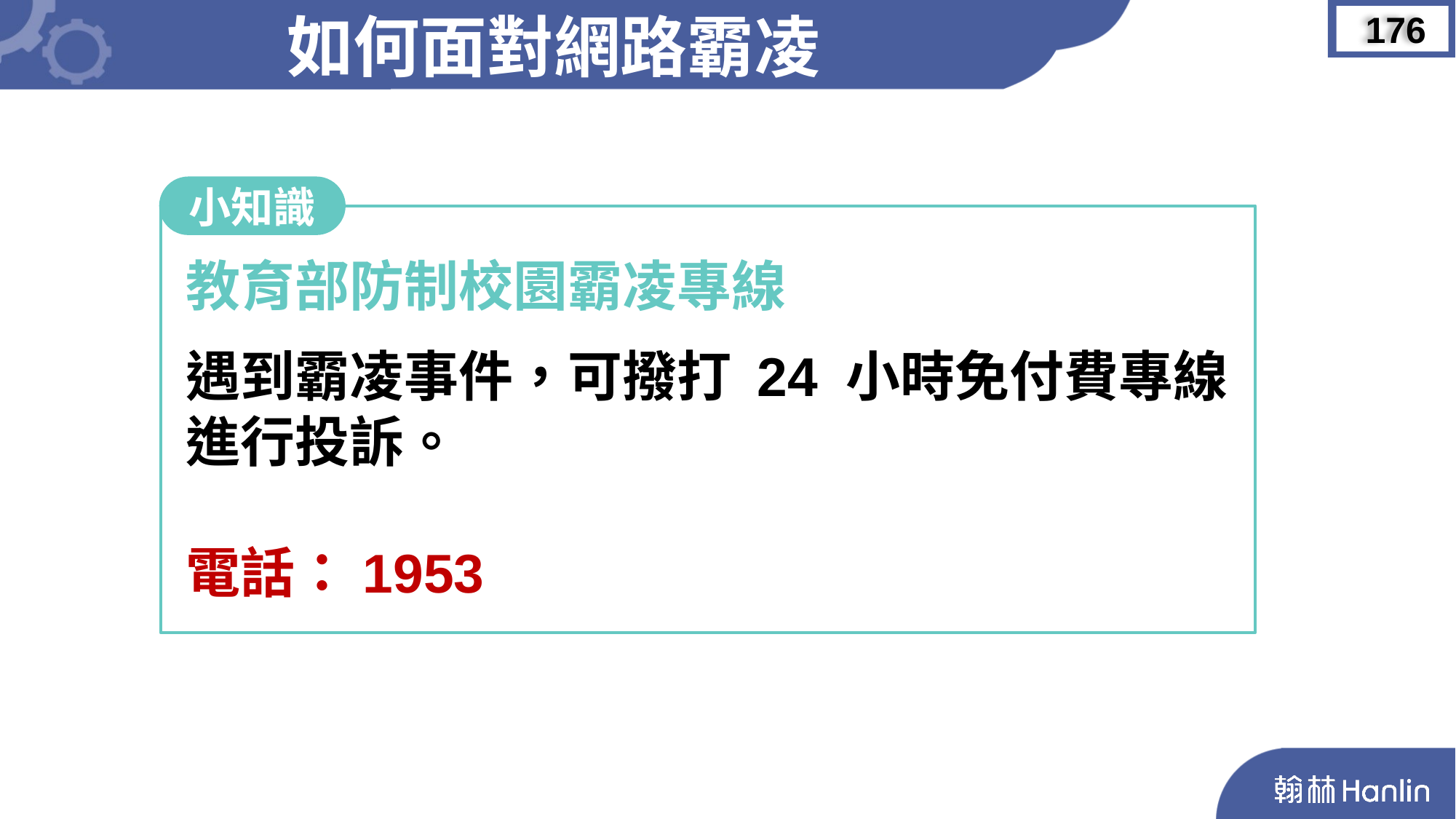

如何面對網路霸凌
176

小知識

教育部防制校園霸凌專線
遇到霸凌事件，可撥打 24 小時免付費專線
進行投訴。

電話：1953